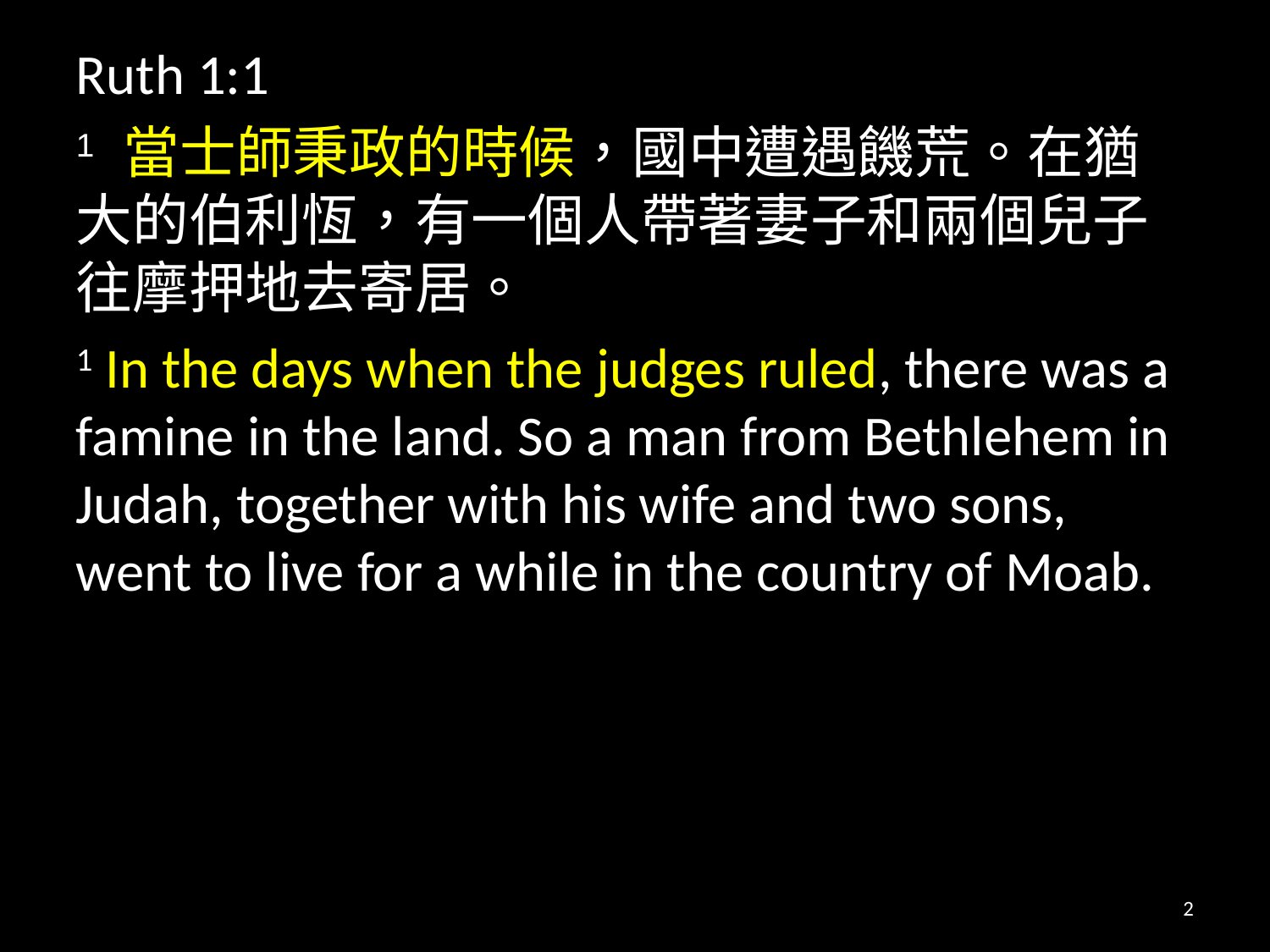

Ruth 1:1
1 當士師秉政的時候，國中遭遇饑荒。在猶大的伯利恆，有一個人帶著妻子和兩個兒子往摩押地去寄居。
1 In the days when the judges ruled, there was a famine in the land. So a man from Bethlehem in Judah, together with his wife and two sons, went to live for a while in the country of Moab.

2